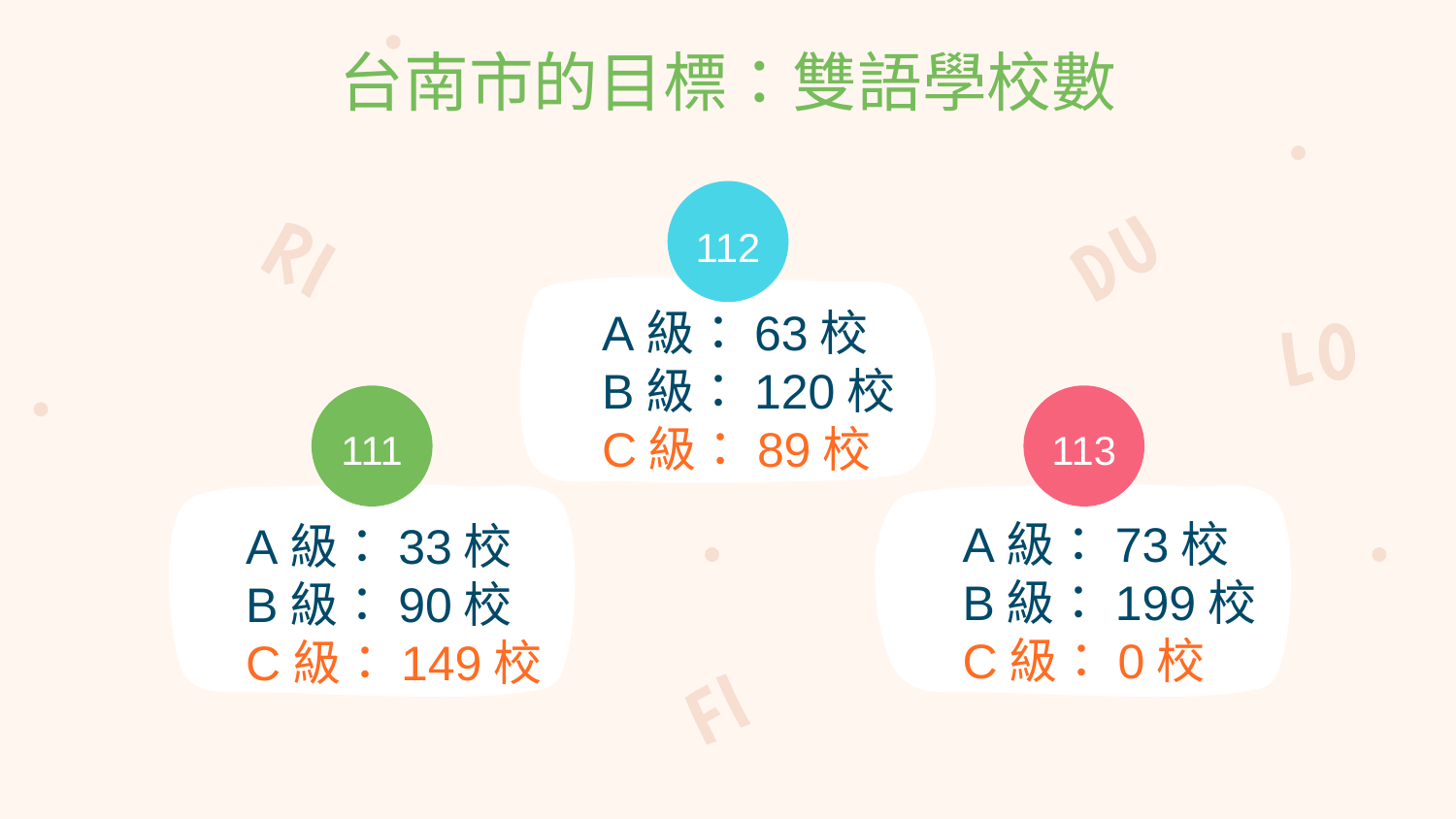

台南市的目標：雙語學校數

112
A級：63校
B級：120校
C級：89校

# 111
113
A級：73校
B級：199校
C級：0校
A級：33校
B級：90校
C級：149校